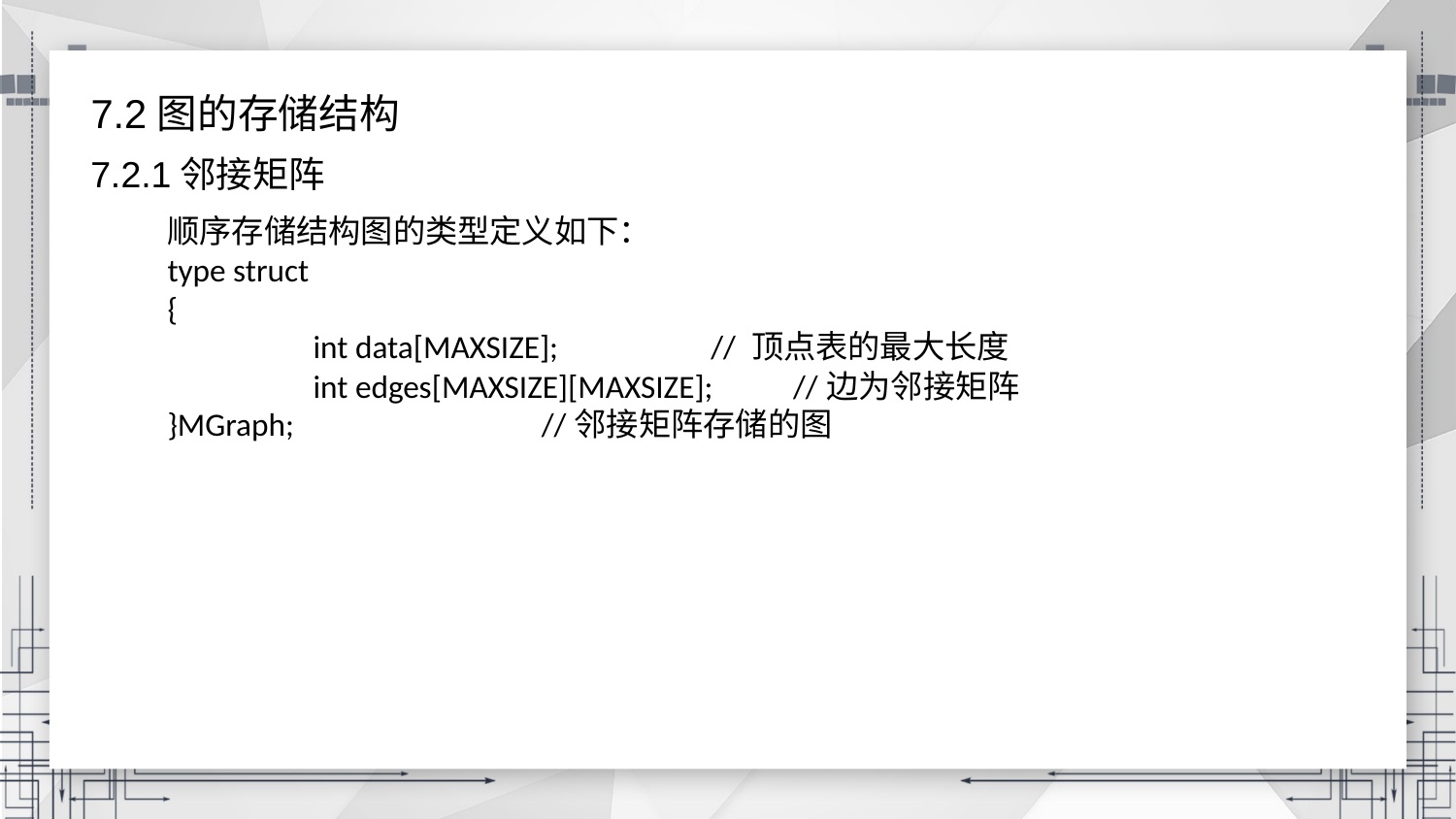

7.2图的存储结构
7.2.1邻接矩阵
顺序存储结构图的类型定义如下：
type struct
{
	int data[MAXSIZE];                     // 顶点表的最大长度
	int edges[MAXSIZE][MAXSIZE];           //边为邻接矩阵
}MGraph;                                  //邻接矩阵存储的图